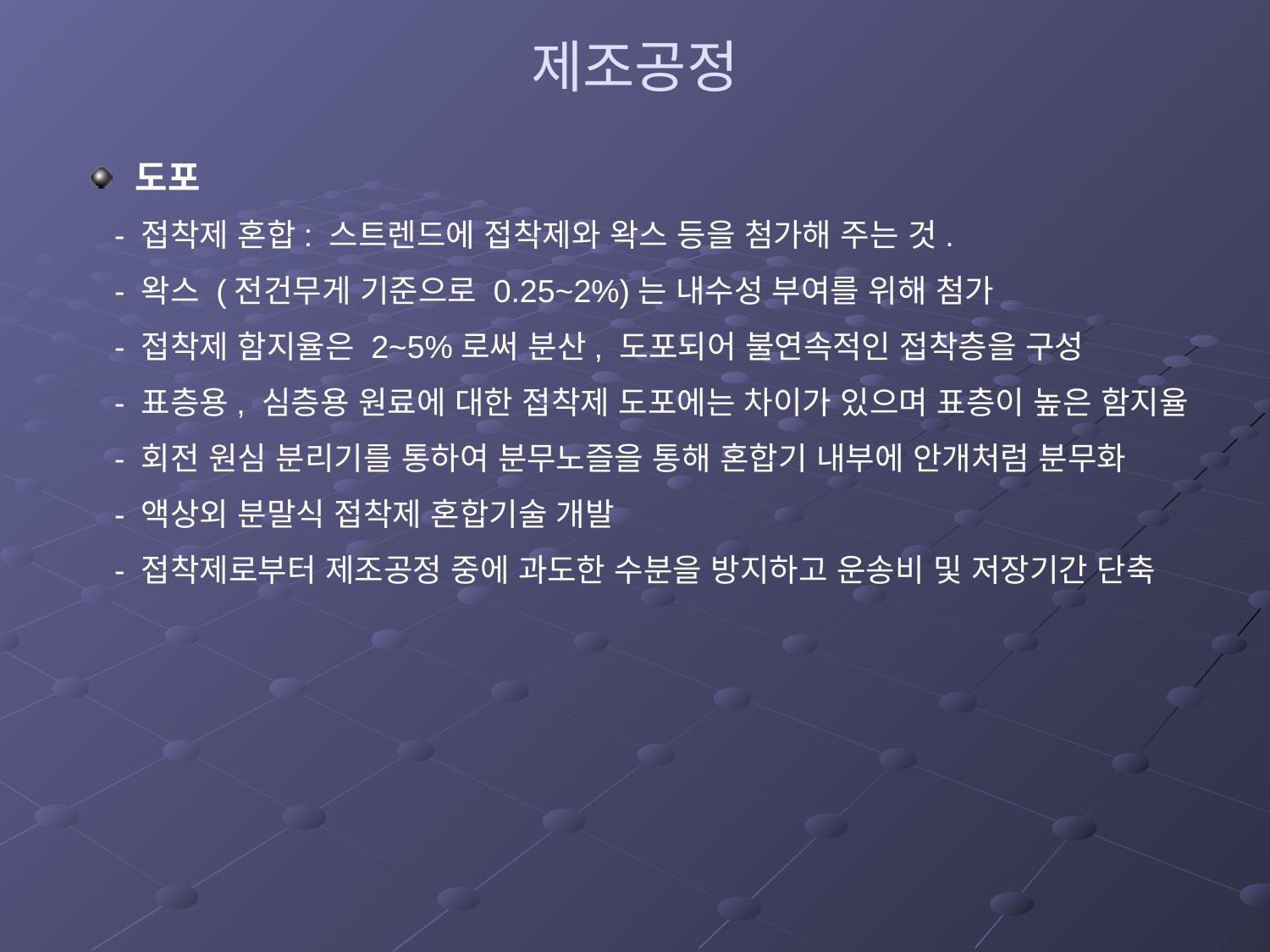

# 제조공정
도포
   - 접착제 혼합: 스트렌드에 접착제와 왁스 등을 첨가해 주는 것.
   - 왁스 (전건무게 기준으로 0.25~2%)는 내수성 부여를 위해 첨가
   - 접착제 함지율은 2~5%로써 분산, 도포되어 불연속적인 접착층을 구성
   - 표층용, 심층용 원료에 대한 접착제 도포에는 차이가 있으며 표층이 높은 함지율
   - 회전 원심 분리기를 통하여 분무노즐을 통해 혼합기 내부에 안개처럼 분무화
   - 액상외 분말식 접착제 혼합기술 개발
   - 접착제로부터 제조공정 중에 과도한 수분을 방지하고 운송비 및 저장기간 단축